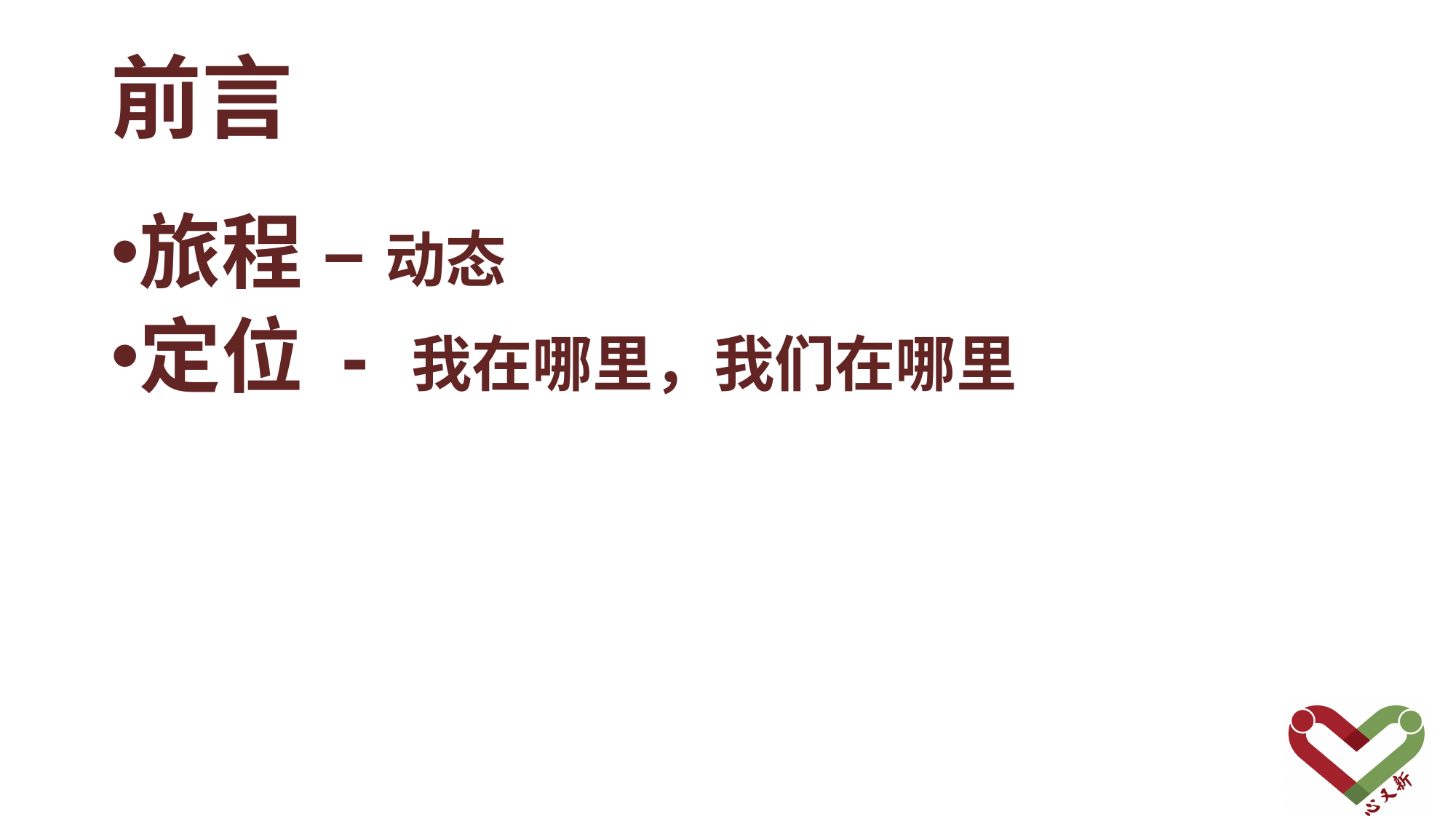

# 前言
旅程 – 动态
定位 - 我在哪里，我们在哪里